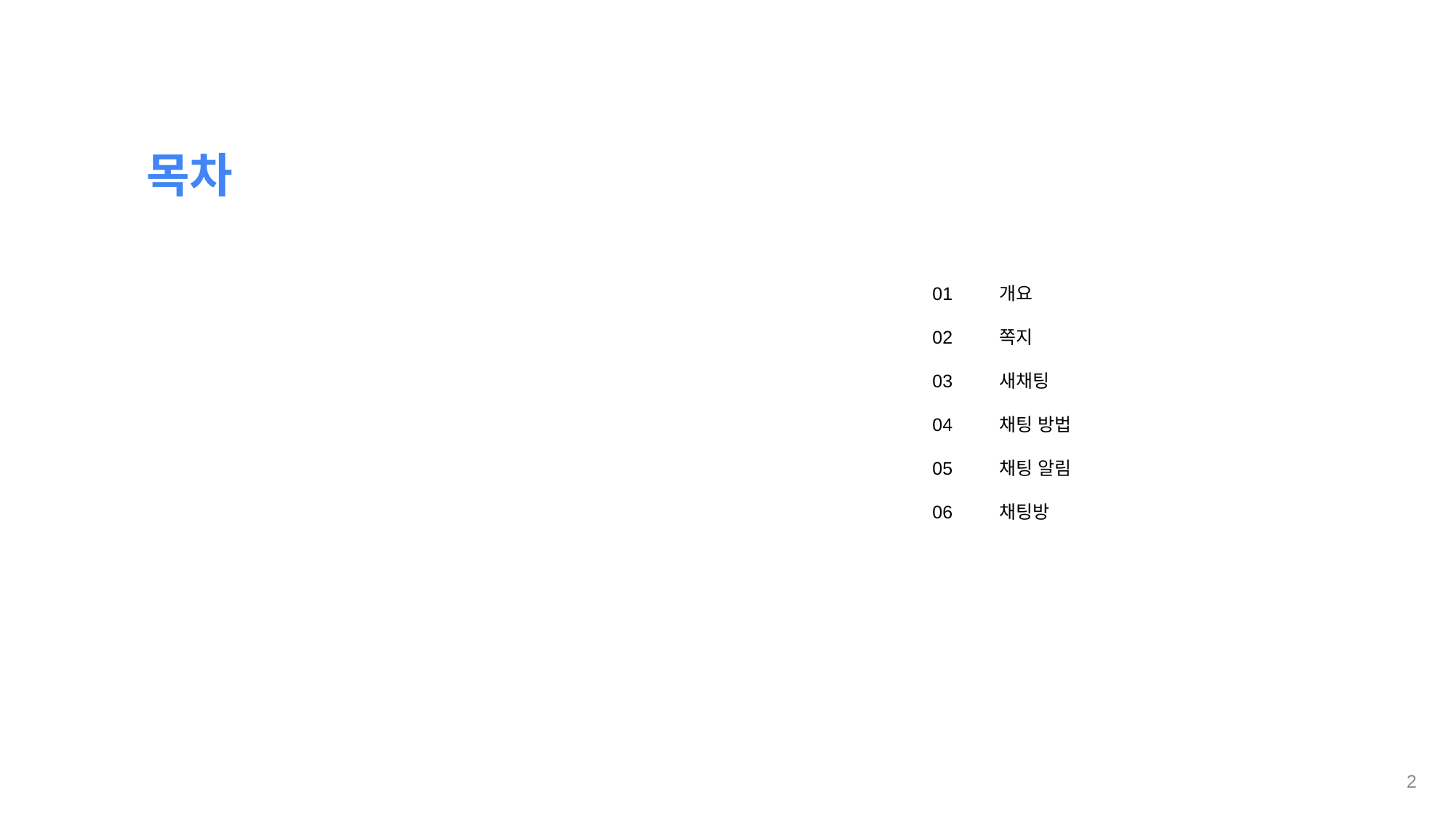

목차
01
02
03
04
05
06
개요
쪽지
새채팅
채팅 방법
채팅 알림
채팅방